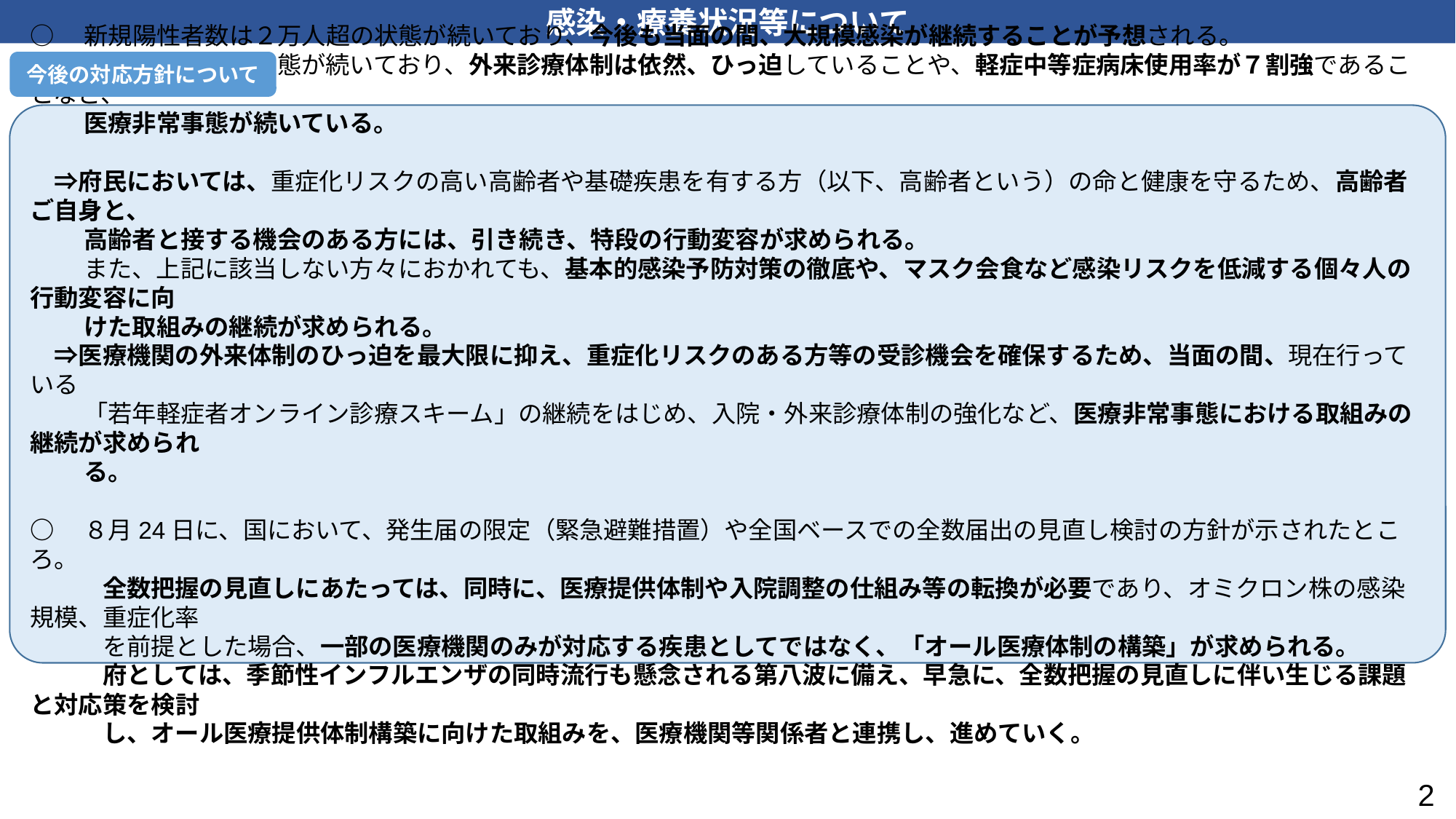

感染・療養状況等について
今後の対応方針について
○　新規陽性者数は２万人超の状態が続いており、今後も当面の間、大規模感染が継続することが予想される。
　　 検査需要が高い状態が続いており、外来診療体制は依然、ひっ迫していることや、軽症中等症病床使用率が７割強であることなど、
　　 医療非常事態が続いている。

　⇒府民においては、重症化リスクの高い高齢者や基礎疾患を有する方（以下、高齢者という）の命と健康を守るため、高齢者ご自身と、
　　 高齢者と接する機会のある方には、引き続き、特段の行動変容が求められる。
　　 また、上記に該当しない方々におかれても、基本的感染予防対策の徹底や、マスク会食など感染リスクを低減する個々人の行動変容に向
　　 けた取組みの継続が求められる。
　⇒医療機関の外来体制のひっ迫を最大限に抑え、重症化リスクのある方等の受診機会を確保するため、当面の間、現在行っている
　　 「若年軽症者オンライン診療スキーム」の継続をはじめ、入院・外来診療体制の強化など、医療非常事態における取組みの継続が求められ
　　 る。

○　８月24日に、国において、発生届の限定（緊急避難措置）や全国ベースでの全数届出の見直し検討の方針が示されたところ。
　　　全数把握の見直しにあたっては、同時に、医療提供体制や入院調整の仕組み等の転換が必要であり、オミクロン株の感染規模、重症化率
　　　を前提とした場合、一部の医療機関のみが対応する疾患としてではなく、「オール医療体制の構築」が求められる。
　　　府としては、季節性インフルエンザの同時流行も懸念される第八波に備え、早急に、全数把握の見直しに伴い生じる課題と対応策を検討
　　　し、オール医療提供体制構築に向けた取組みを、医療機関等関係者と連携し、進めていく。
2